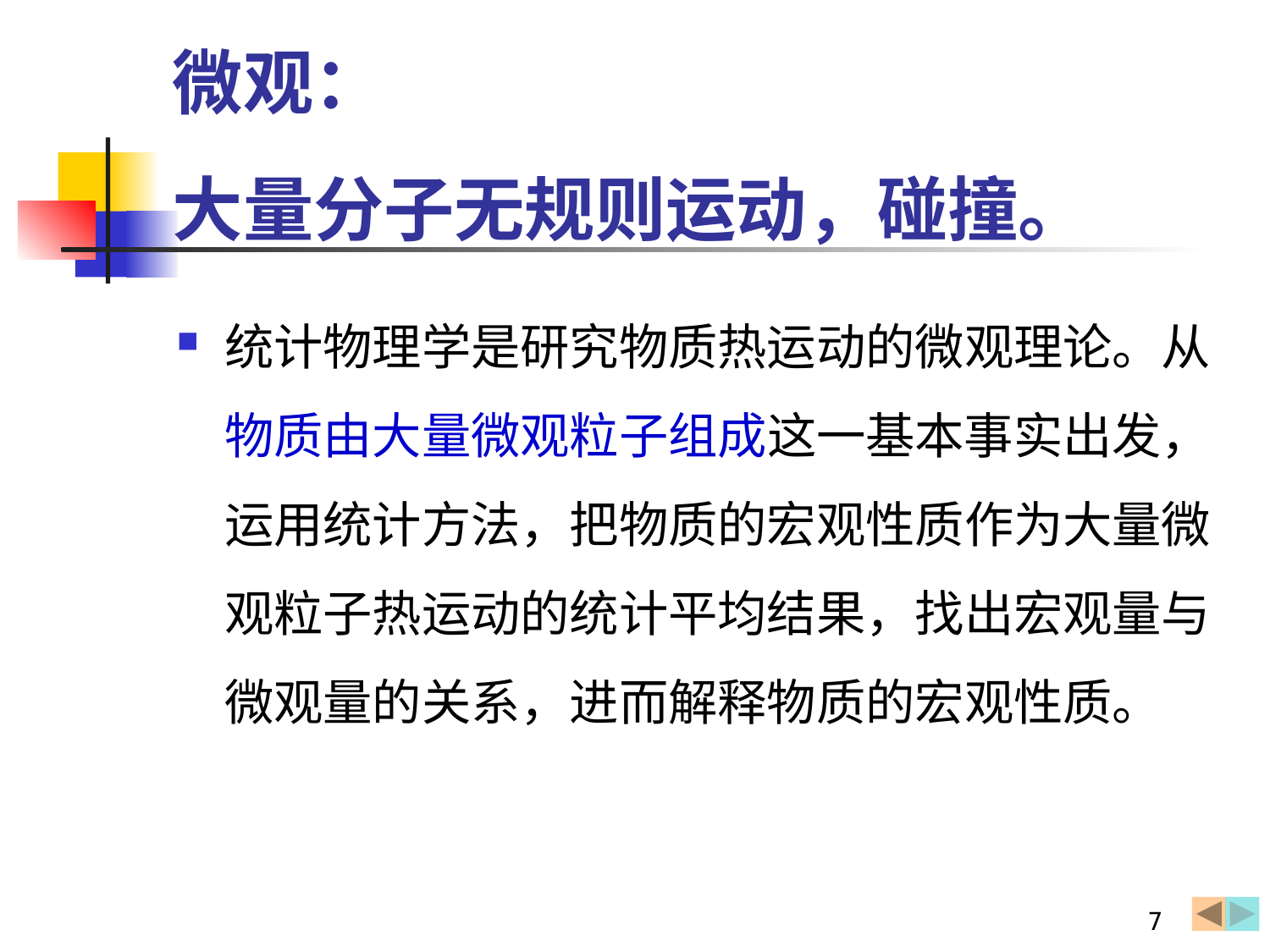

# 微观： 大量分子无规则运动，碰撞。
统计物理学是研究物质热运动的微观理论。从物质由大量微观粒子组成这一基本事实出发，运用统计方法，把物质的宏观性质作为大量微观粒子热运动的统计平均结果，找出宏观量与微观量的关系，进而解释物质的宏观性质。
7